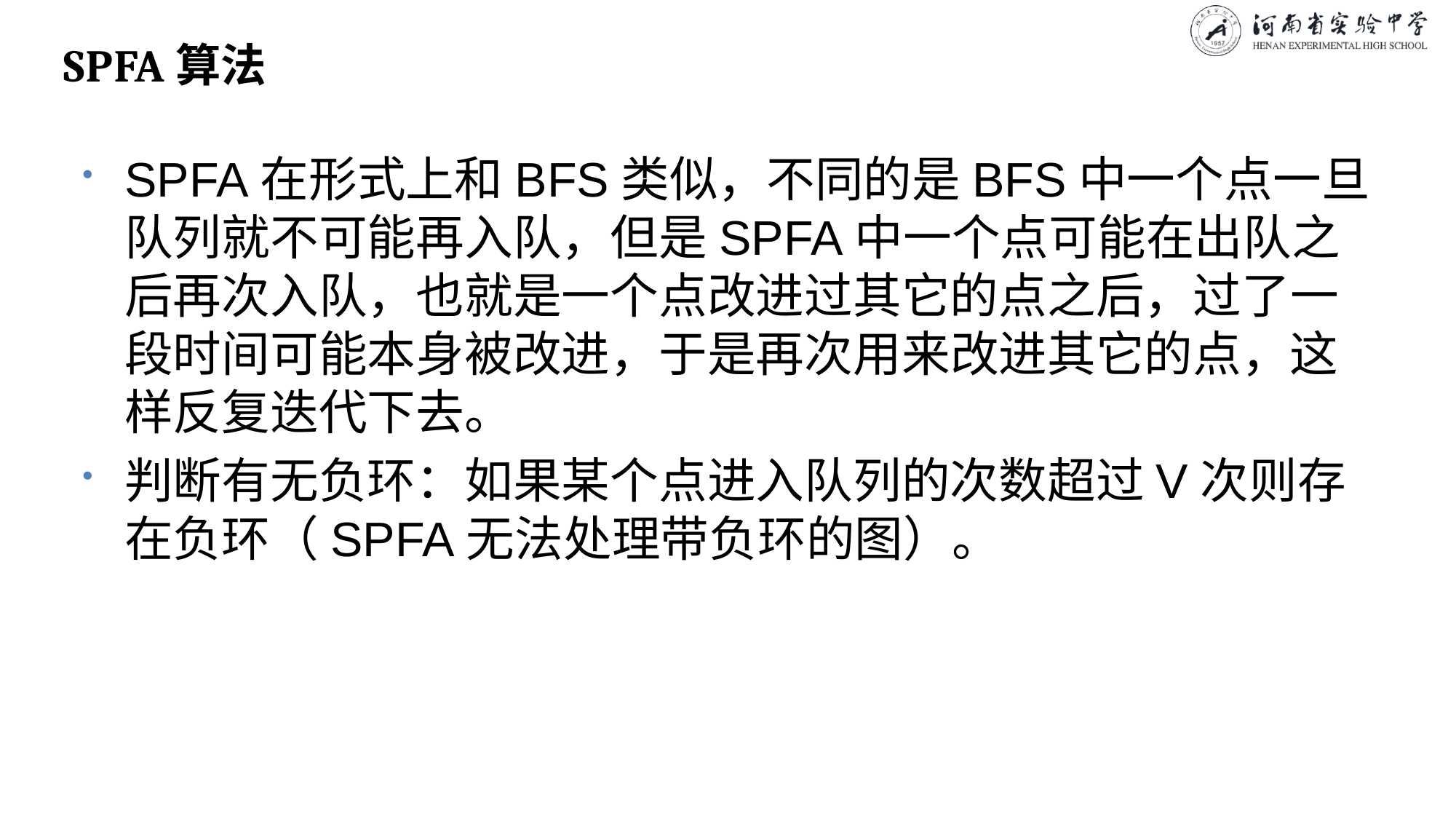

# SPFA算法
SPFA在形式上和BFS类似，不同的是BFS中一个点一旦队列就不可能再入队，但是SPFA中一个点可能在出队之后再次入队，也就是一个点改进过其它的点之后，过了一段时间可能本身被改进，于是再次用来改进其它的点，这样反复迭代下去。
判断有无负环：如果某个点进入队列的次数超过V次则存在负环（SPFA无法处理带负环的图）。